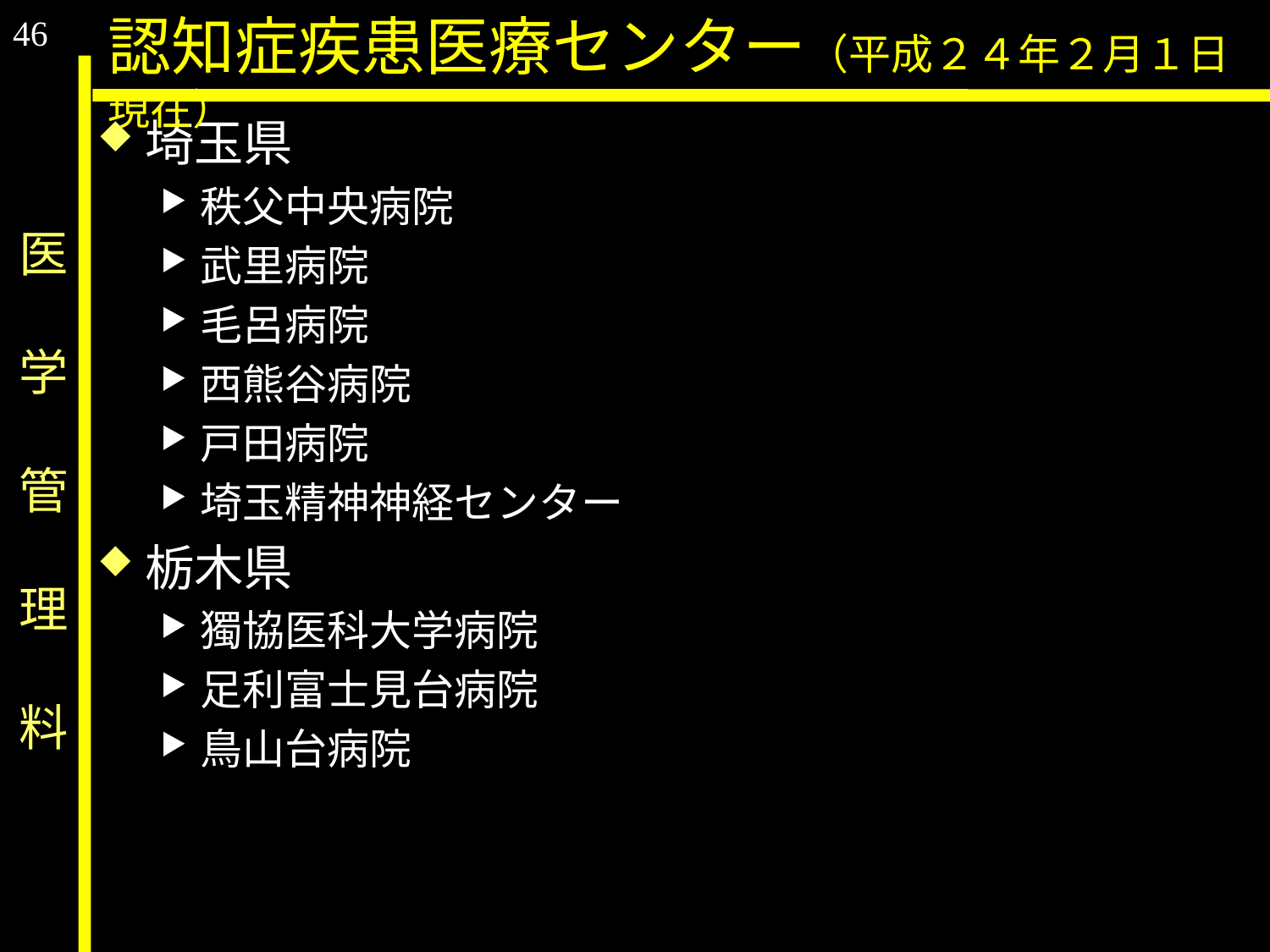

46
認知症疾患医療センター（平成２４年２月１日現在）

埼玉県
秩父中央病院
武里病院
毛呂病院
西熊谷病院
戸田病院
埼玉精神神経センター
栃木県
獨協医科大学病院
足利富士見台病院
鳥山台病院
医　学　管　理　料